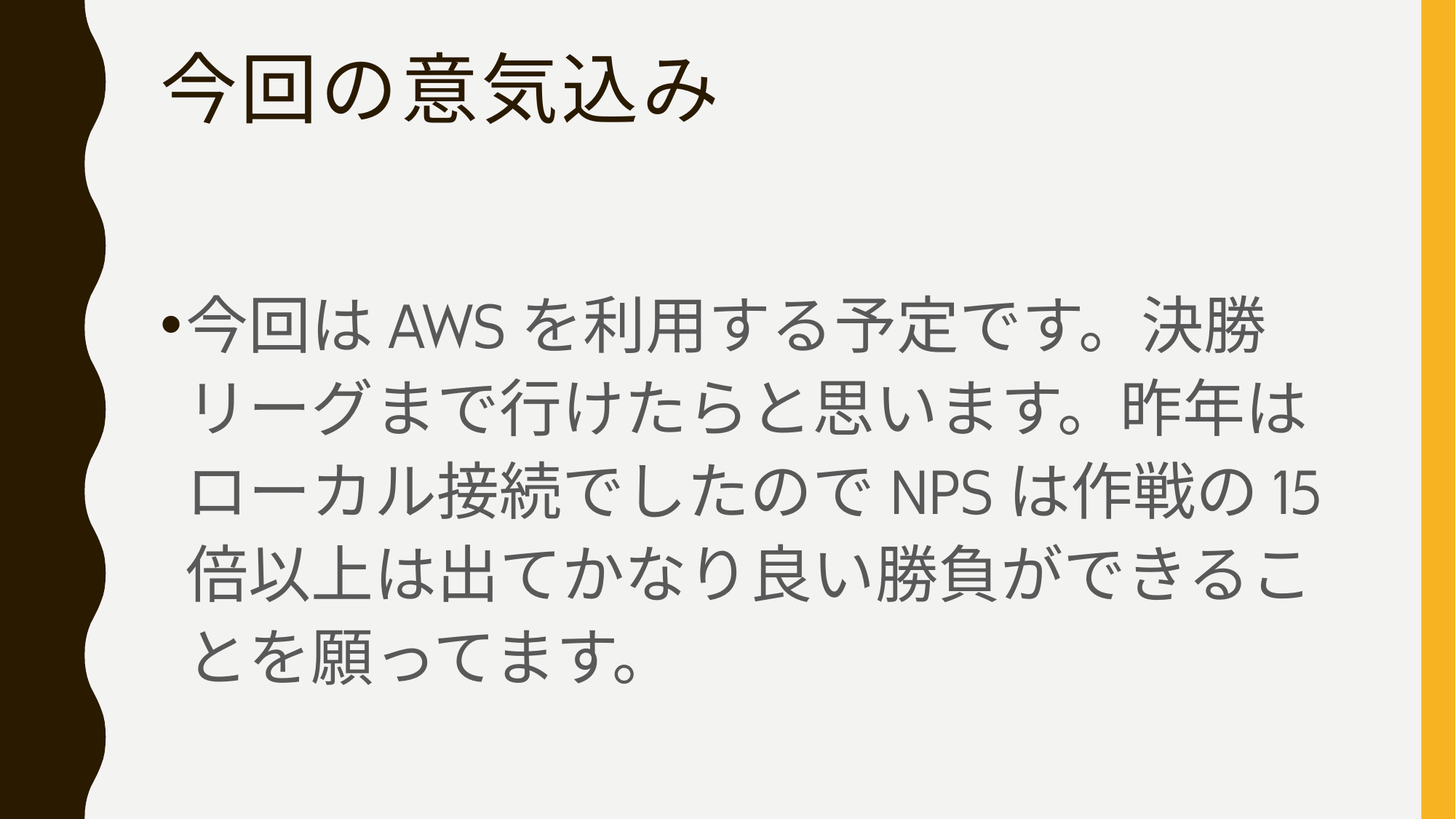

# 今回の意気込み
今回はAWSを利用する予定です。決勝リーグまで行けたらと思います。昨年はローカル接続でしたのでNPSは作戦の15倍以上は出てかなり良い勝負ができることを願ってます。